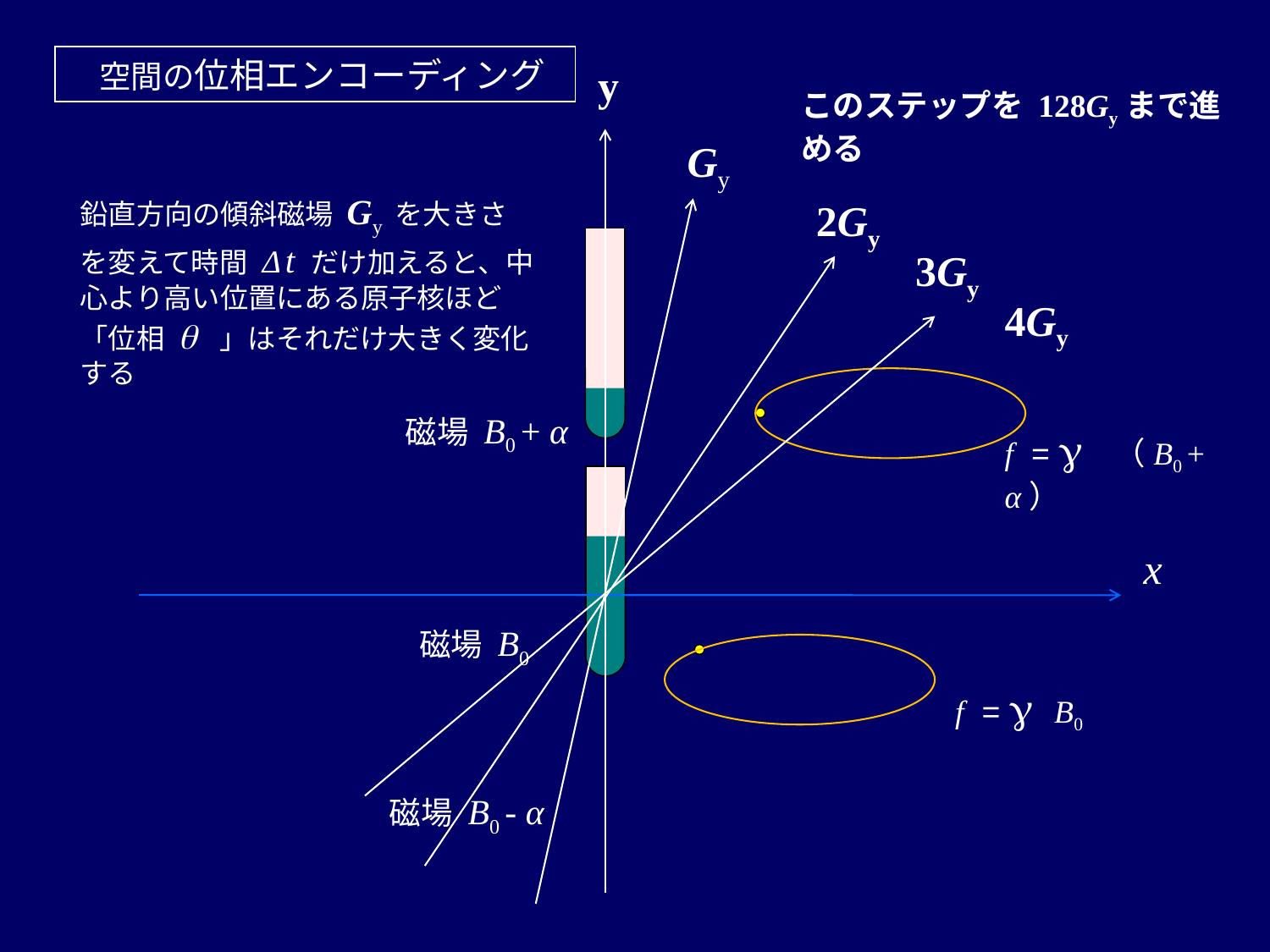

空間の位相エンコーディング
y
このステップを 128Gyまで進める
Gy
鉛直方向の傾斜磁場 Gy を大きさを変えて時間 Δ t だけ加えると、中心より高い位置にある原子核ほど「位相 θ 」はそれだけ大きく変化する
2Gy

3Gy
4Gy

磁場 B0 + α

f  = γ （B0 + α）

x
磁場 B0

f  = γ B0

磁場 B0 - α